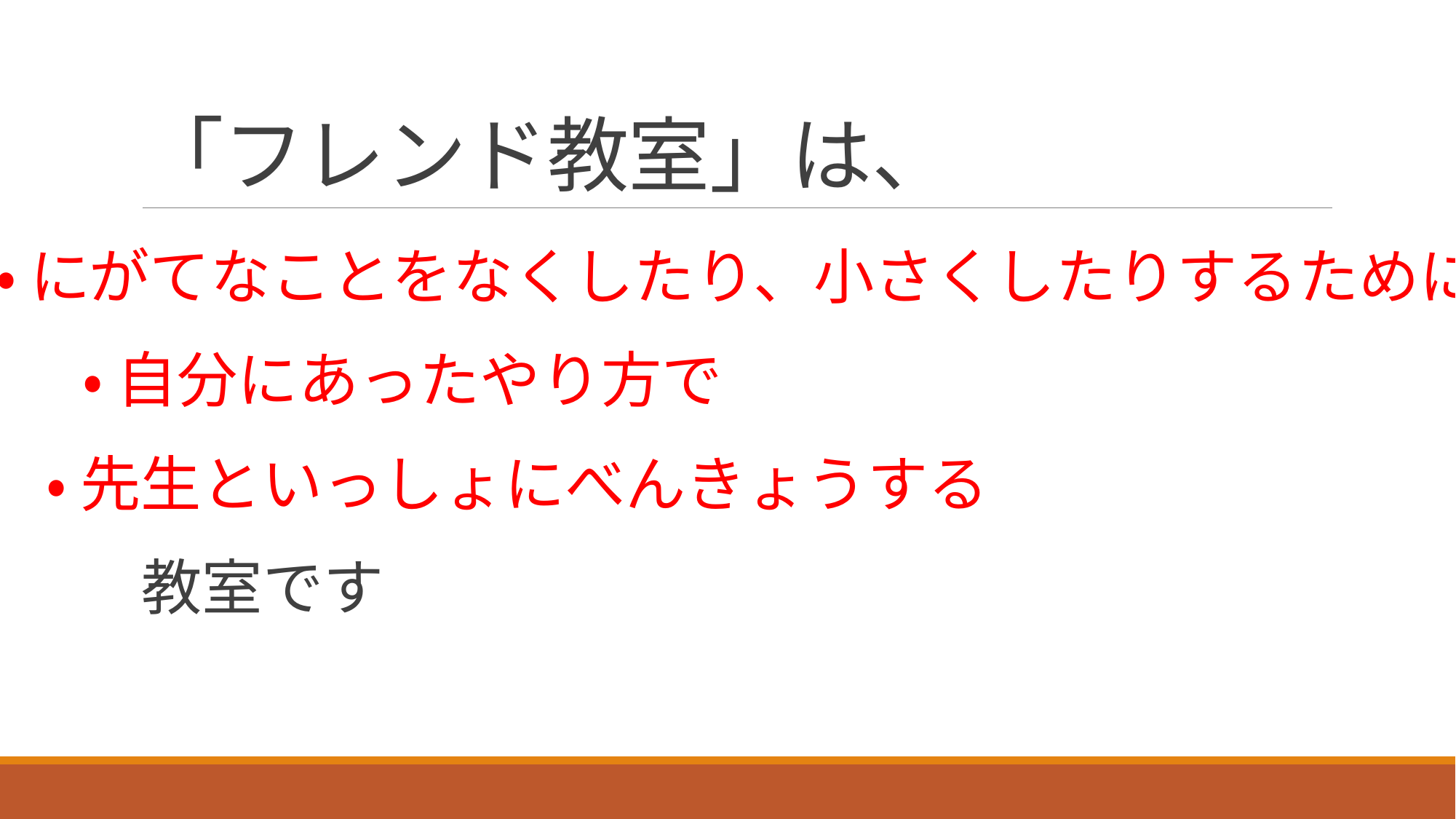

# 「フレンド教室」は、
・ にがてなことをなくしたり、小さくしたりするために
・ 自分にあったやり方で
・ 先生といっしょにべんきょうする
教室です